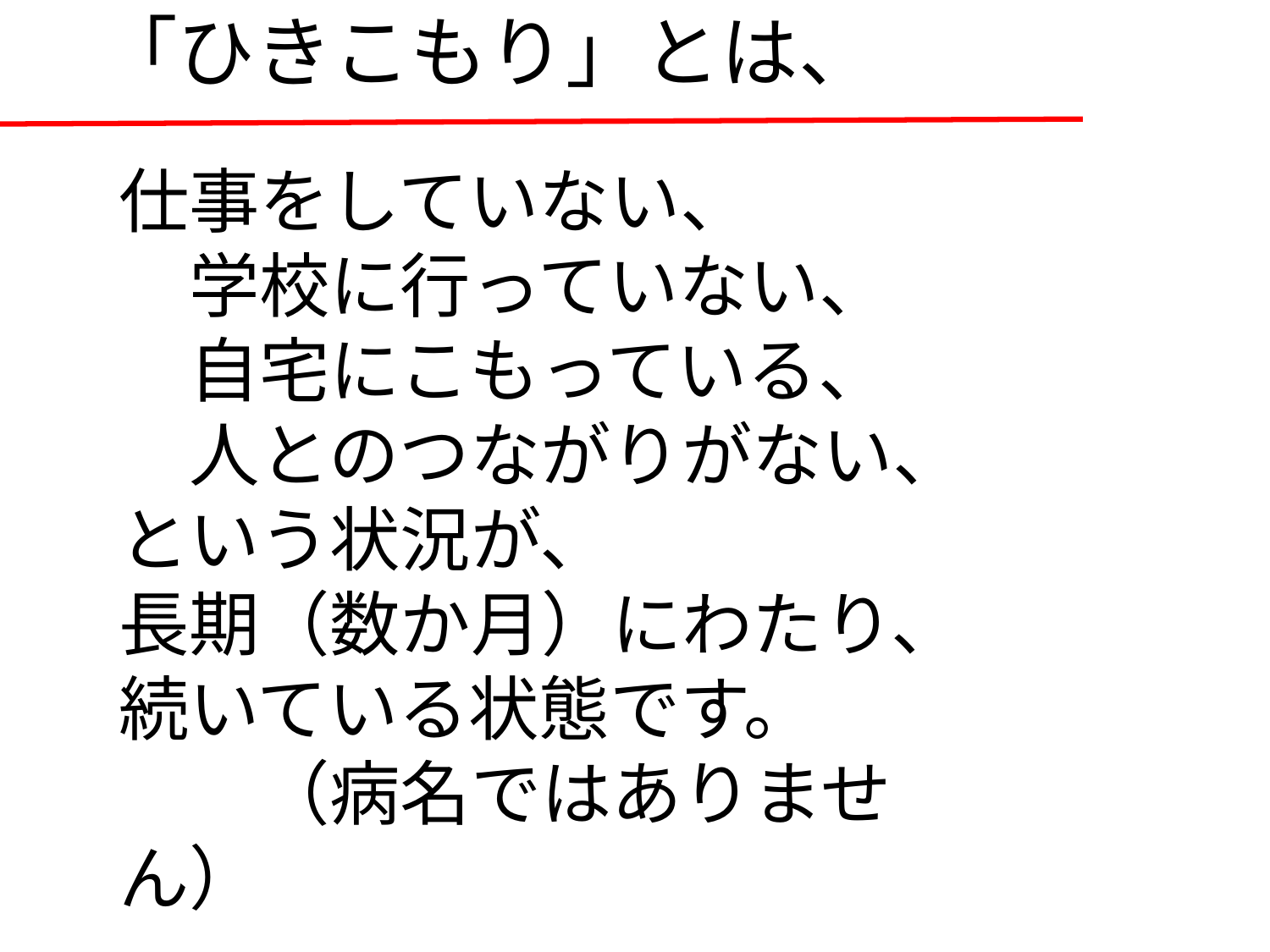

# 「ひきこもり」とは、
仕事をしていない、
　学校に行っていない、
　自宅にこもっている、
　人とのつながりがない、
という状況が、
長期（数か月）にわたり、
続いている状態です。
　　（病名ではありません）